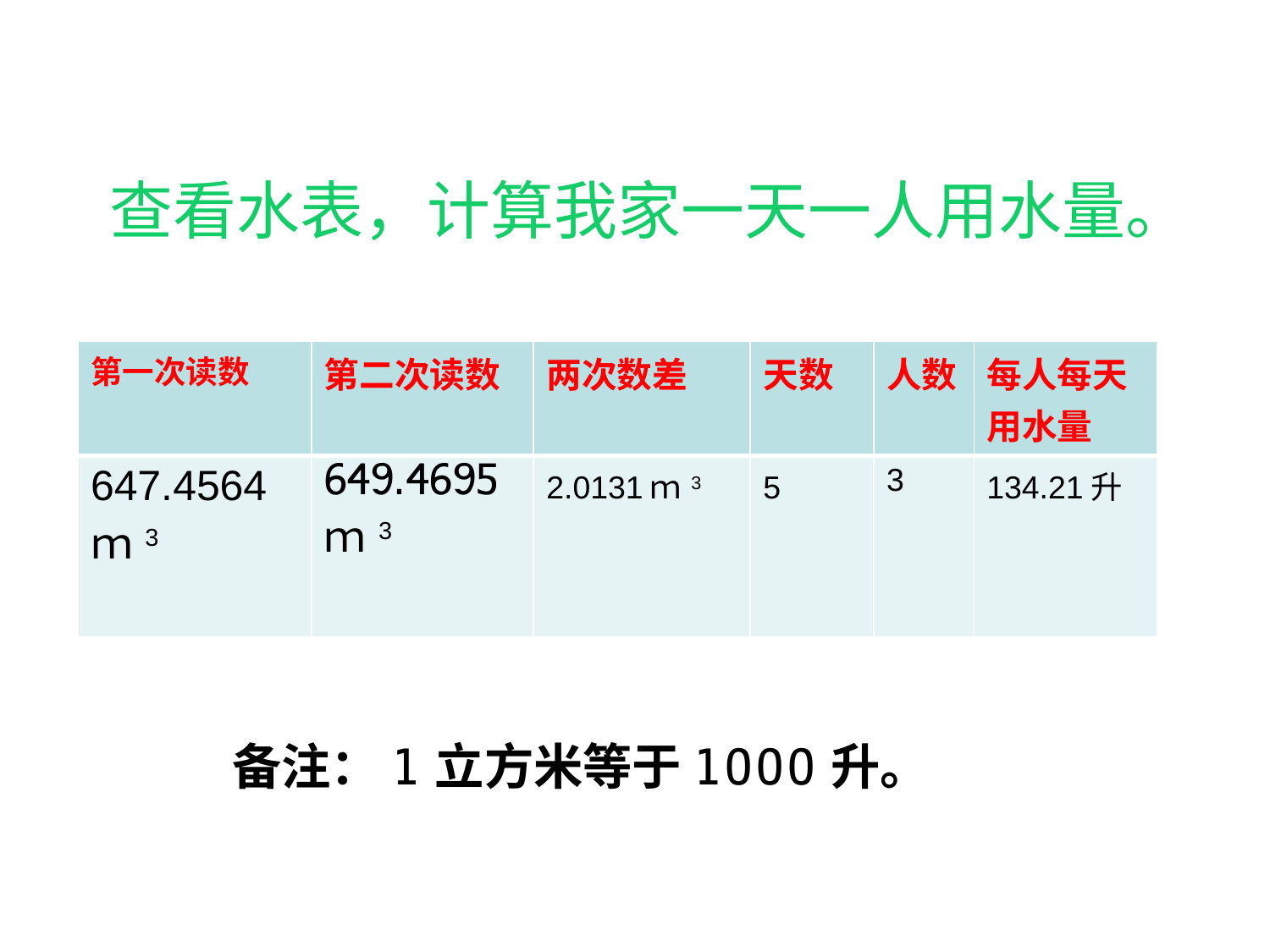

# 查看水表，计算我家一天一人用水量。
| 第一次读数 | 第二次读数 | 两次数差 | 天数 | 人数 | 每人每天用水量 |
| --- | --- | --- | --- | --- | --- |
| 647.4564ｍ3 | 649.4695ｍ3 | 2.0131ｍ3 | 5 | 3 | 134.21升 |
备注：1立方米等于1000升。